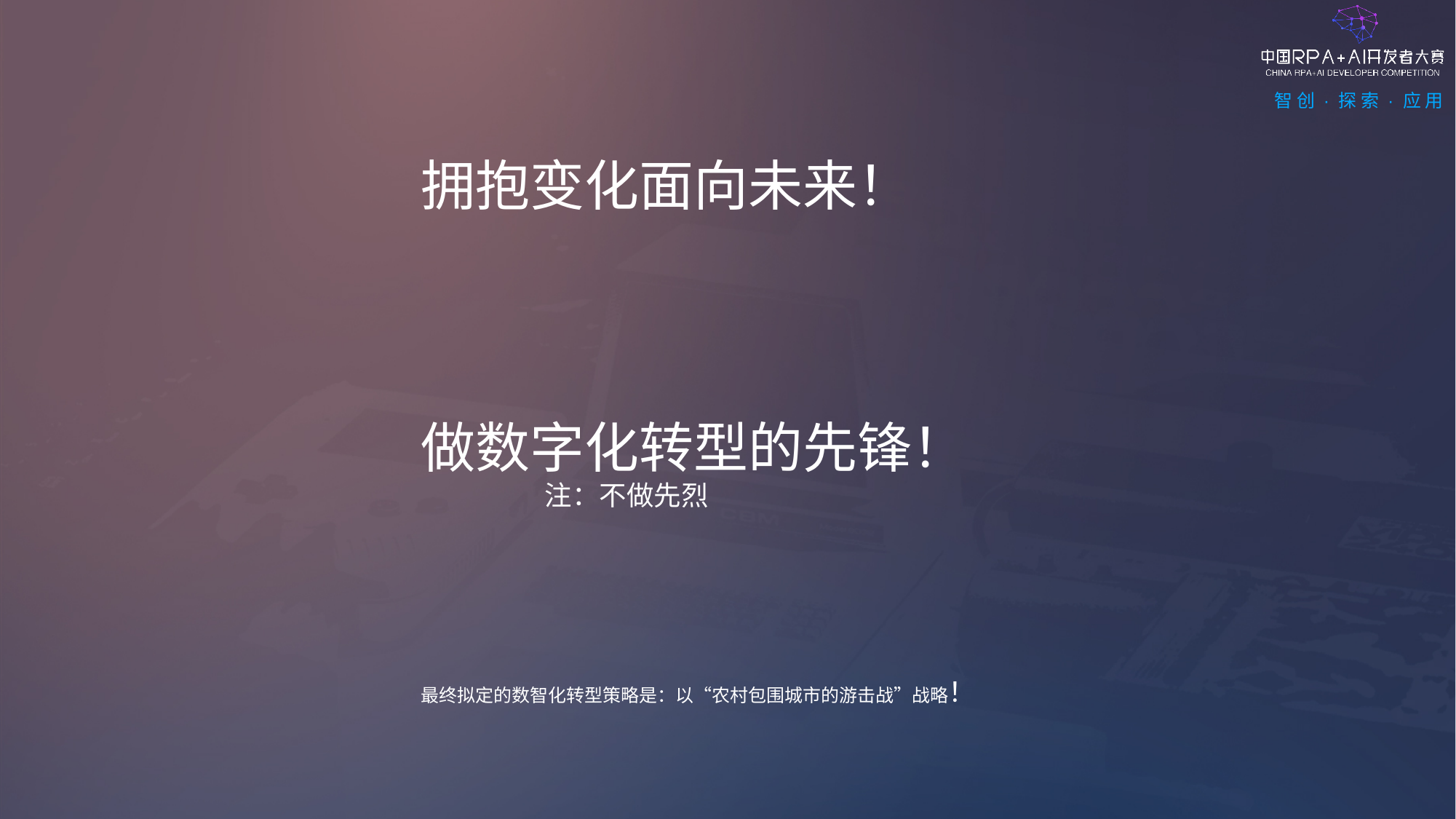

拥抱变化面向未来！

做数字化转型的先锋！
                   注：不做先烈

最终拟定的数智化转型策略是：以“农村包围城市的游击战”战略！